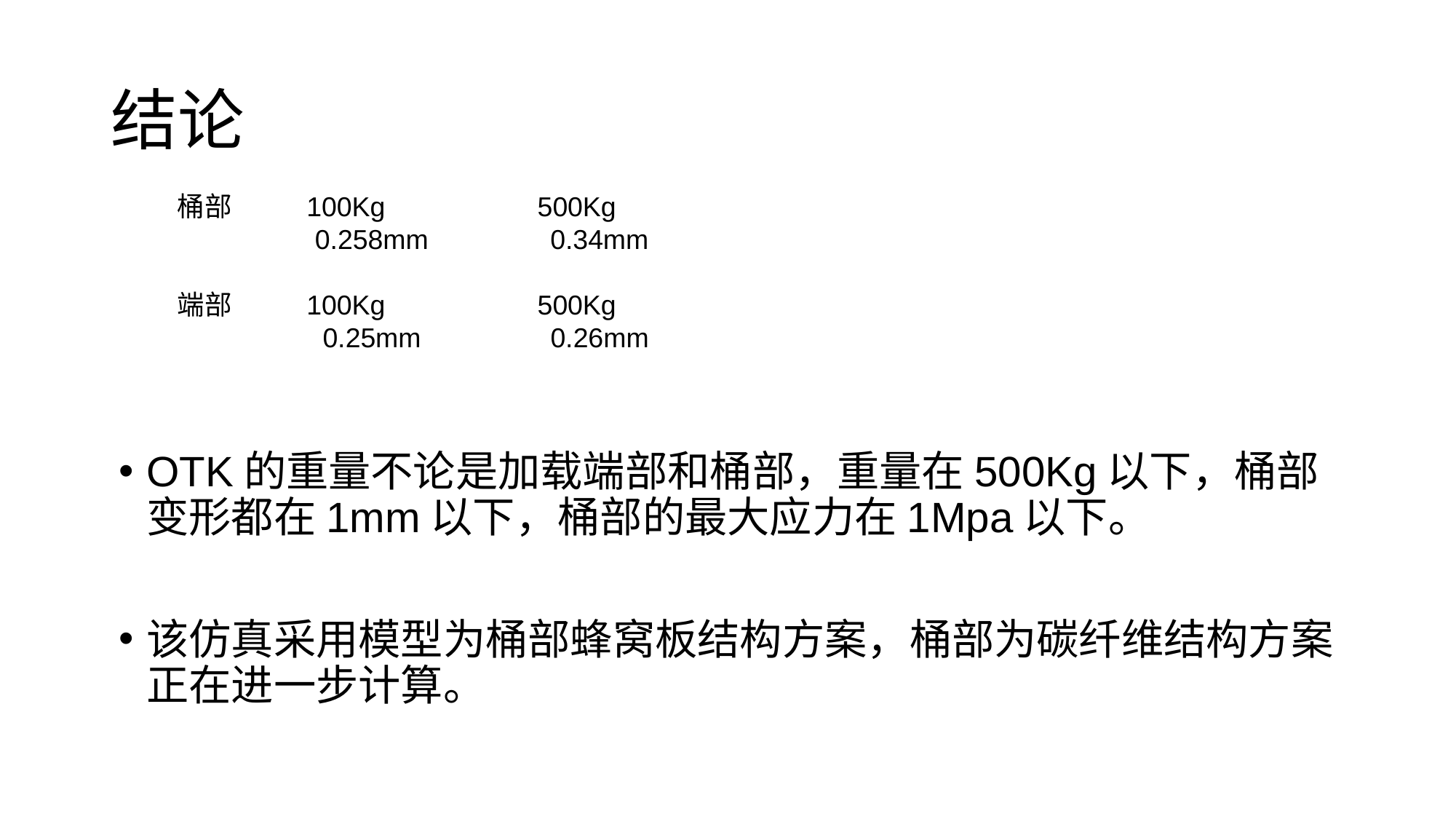

# 结论
桶部           100Kg                    500Kg
                  0.258mm                0.34mm

端部           100Kg                    500Kg
                   0.25mm                 0.26mm

OTK的重量不论是加载端部和桶部，重量在500Kg以下，桶部变形都在1mm以下，桶部的最大应力在1Mpa以下。

该仿真采用模型为桶部蜂窝板结构方案，桶部为碳纤维结构方案正在进一步计算。